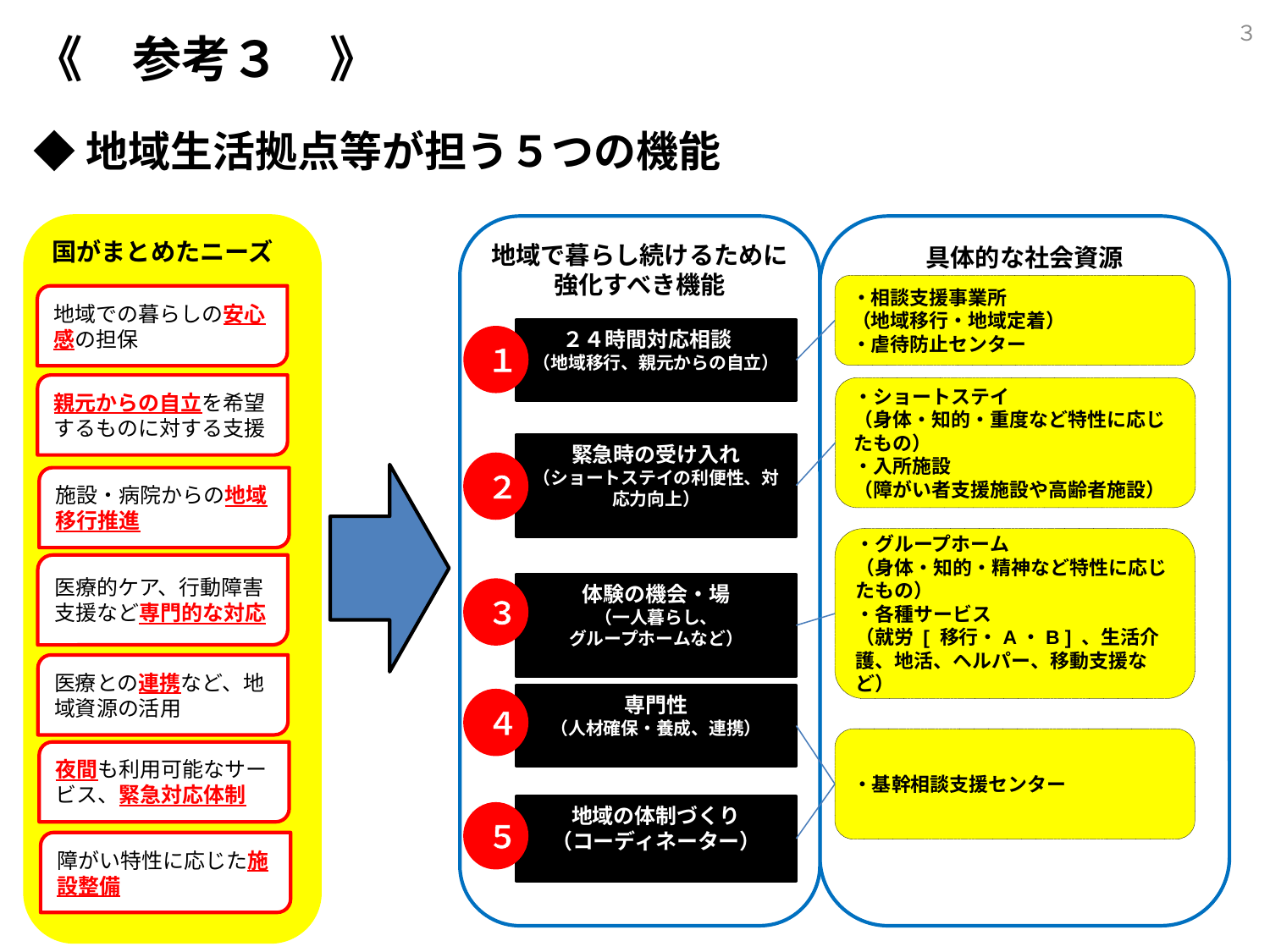

３
《　参考３　》

◆地域生活拠点等が担う５つの機能
国がまとめたニーズ
地域で暮らし続けるために強化すべき機能
具体的な社会資源
・相談支援事業所
（地域移行・地域定着）
・虐待防止センター
地域での暮らしの安心感の担保
２４時間対応相談
（地域移行、親元からの自立）

１
親元からの自立を希望するものに対する支援
・ショートステイ
（身体・知的・重度など特性に応じたもの）
・入所施設
（障がい者支援施設や高齢者施設）
緊急時の受け入れ
（ショートステイの利便性、対応力向上）

２

施設・病院からの地域移行推進
・グループホーム
（身体・知的・精神など特性に応じたもの）
・各種サービス
（就労 [ 移行・A・B ] 、生活介護、地活、ヘルパー、移動支援など）
医療的ケア、行動障害支援など専門的な対応
体験の機会・場
（一人暮らし、
グループホームなど）

３
医療との連携など、地域資源の活用
専門性
（人材確保・養成、連携）

４

・基幹相談支援センター

夜間も利用可能なサービス、緊急対応体制
地域の体制づくり
（コーディネーター）

５
障がい特性に応じた施設整備